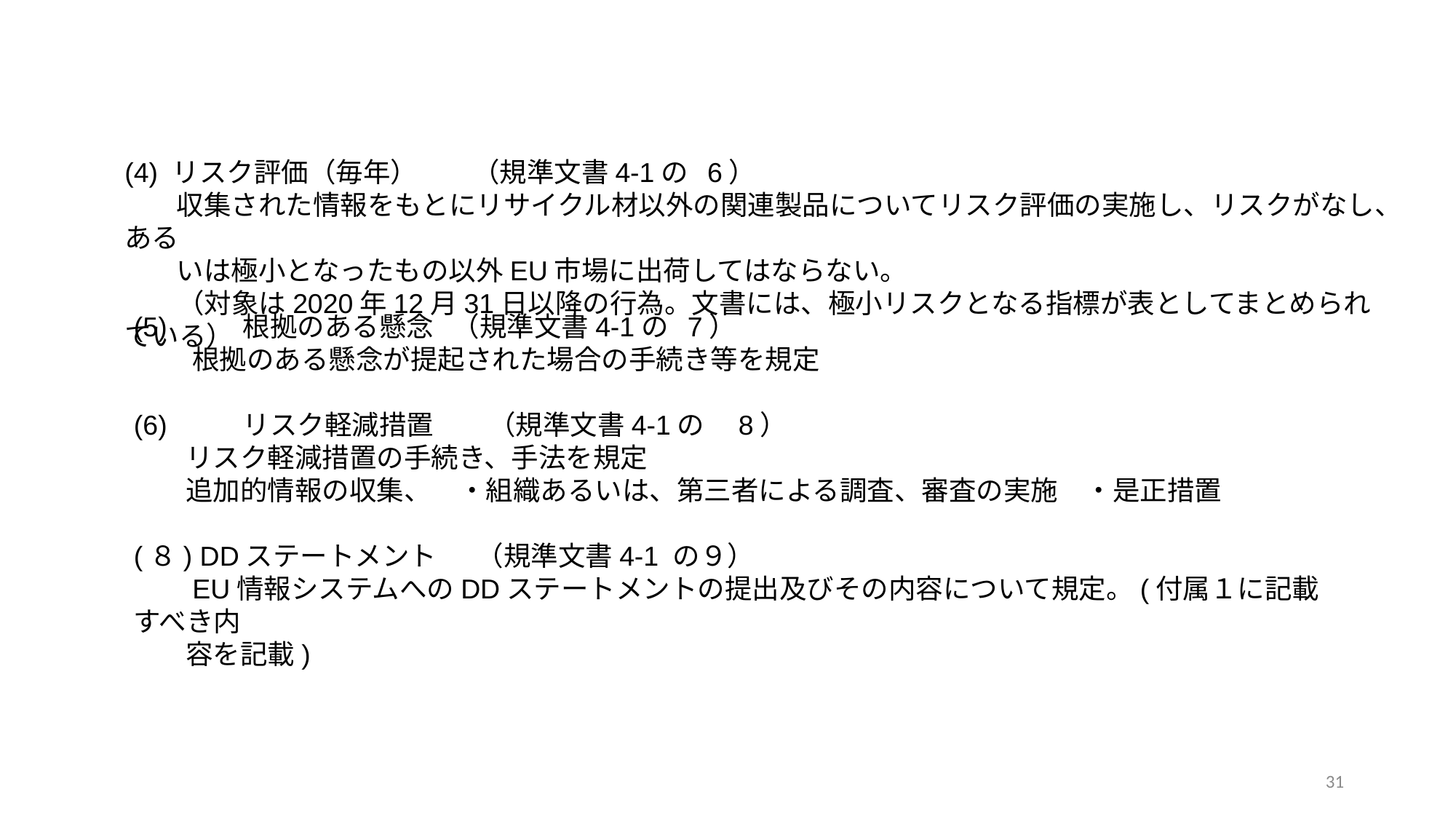

(4) リスク評価（毎年）　　（規準文書4-1の  6）
　    収集された情報をもとにリサイクル材以外の関連製品についてリスク評価の実施し、リスクがなし、ある
　    いは極小となったもの以外EU市場に出荷してはならない。
   　（対象は2020年12月31日以降の行為。文書には、極小リスクとなる指標が表としてまとめられている）
(5)	根拠のある懸念   （規準文書4-1の  7）
    　根拠のある懸念が提起された場合の手続き等を規定

(6)	リスク軽減措置　　（規準文書4-1の　8）
　    リスク軽減措置の手続き、手法を規定
　    追加的情報の収集、　・組織あるいは、第三者による調査、審査の実施　・是正措置

(８) DDステートメント  　（規準文書4-1 の９）
　    EU情報システムへのDDステートメントの提出及びその内容について規定。(付属１に記載すべき内
　    容を記載)
31